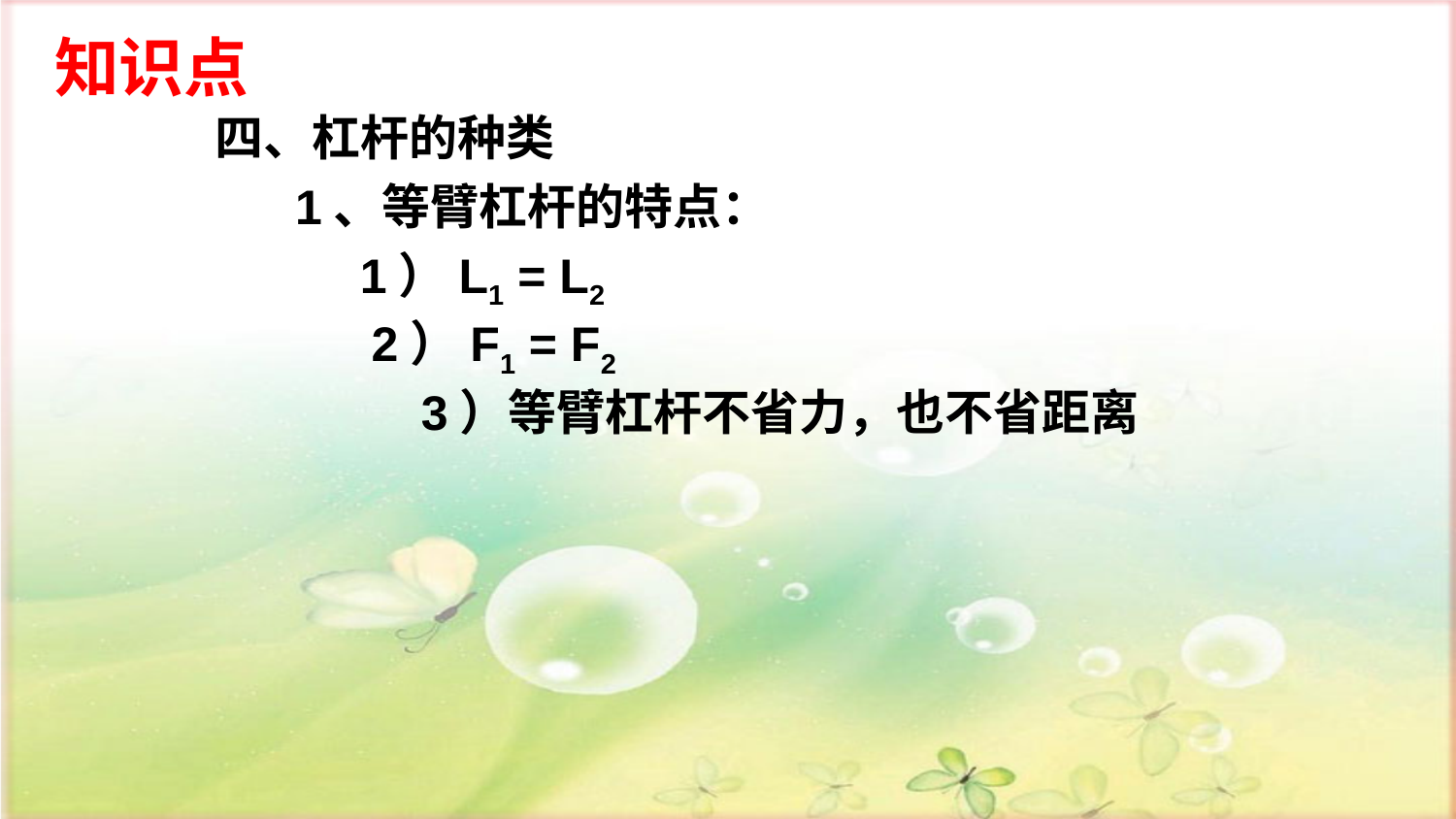

知识点
四、杠杆的种类
1、等臂杠杆的特点：
1）L1 = L2
2）F1 = F2
3）等臂杠杆不省力，也不省距离